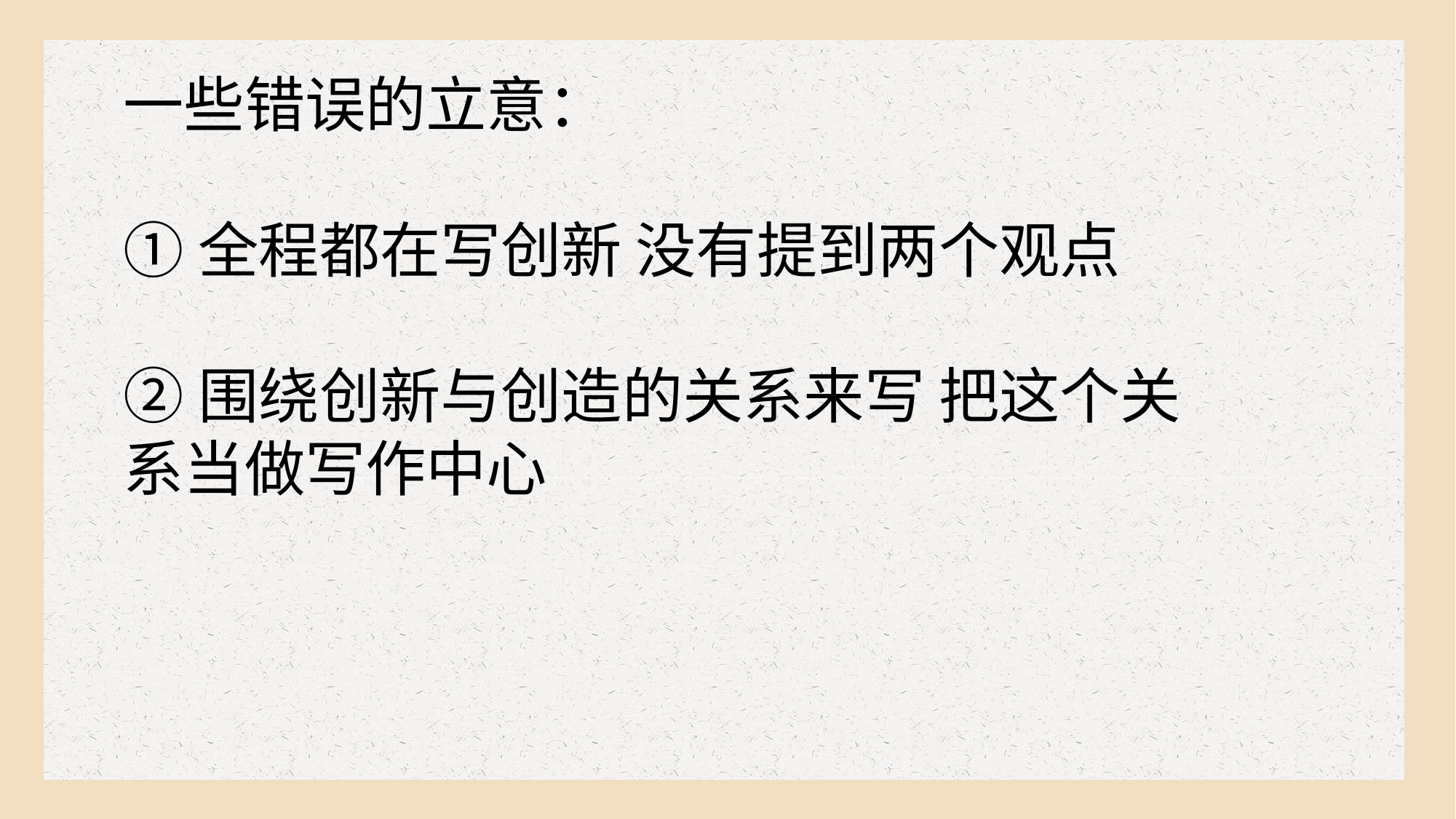

一些错误的立意：

①全程都在写创新 没有提到两个观点

②围绕创新与创造的关系来写 把这个关系当做写作中心